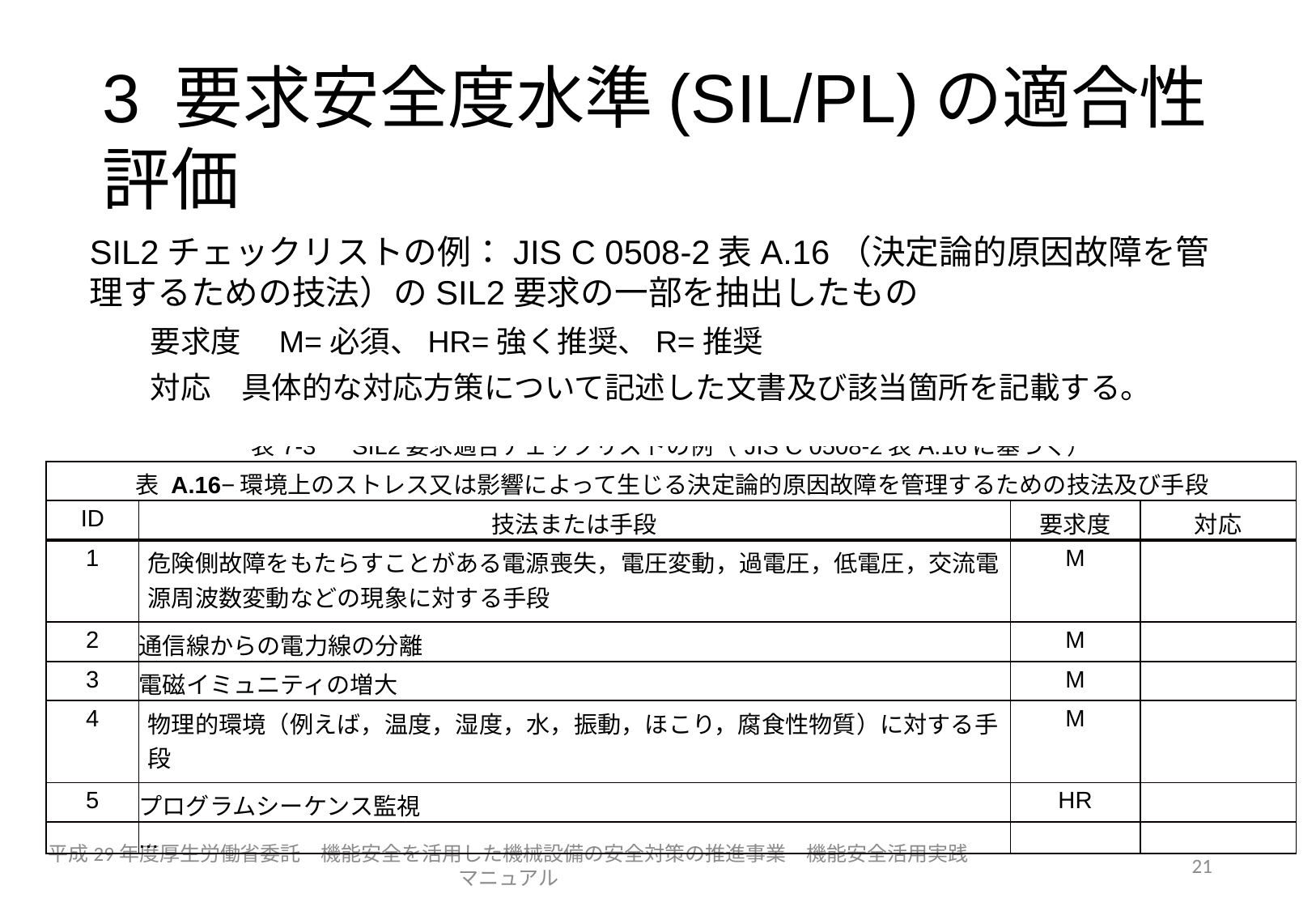

# 3 要求安全度水準(SIL/PL)の適合性評価
SIL2チェックリストの例：JIS C 0508-2表A.16（決定論的原因故障を管理するための技法）のSIL2要求の一部を抽出したもの
要求度　M=必須、HR=強く推奨、R=推奨
対応　具体的な対応方策について記述した文書及び該当箇所を記載する。
| 表7-3　SIL2要求適合チェックリストの例（JIS C 0508-2表A.16に基づく） |  |  |  |
| --- | --- | --- | --- |
| 表 A.16−環境上のストレス又は影響によって生じる決定論的原因故障を管理するための技法及び手段 |  |  |  |
| ID | 技法または手段 | 要求度 | 対応 |
| 1 | 危険側故障をもたらすことがある電源喪失，電圧変動，過電圧，低電圧，交流電源周波数変動などの現象に対する手段 | M |  |
| 2 | 通信線からの電力線の分離 | M |  |
| 3 | 電磁イミュニティの増大 | M |  |
| 4 | 物理的環境（例えば，温度，湿度，水，振動，ほこり，腐食性物質）に対する手段 | M |  |
| 5 | プログラムシーケンス監視 | HR |  |
|  | ... |  |  |
平成29年度厚生労働省委託　機能安全を活用した機械設備の安全対策の推進事業　機能安全活用実践マニュアル
21